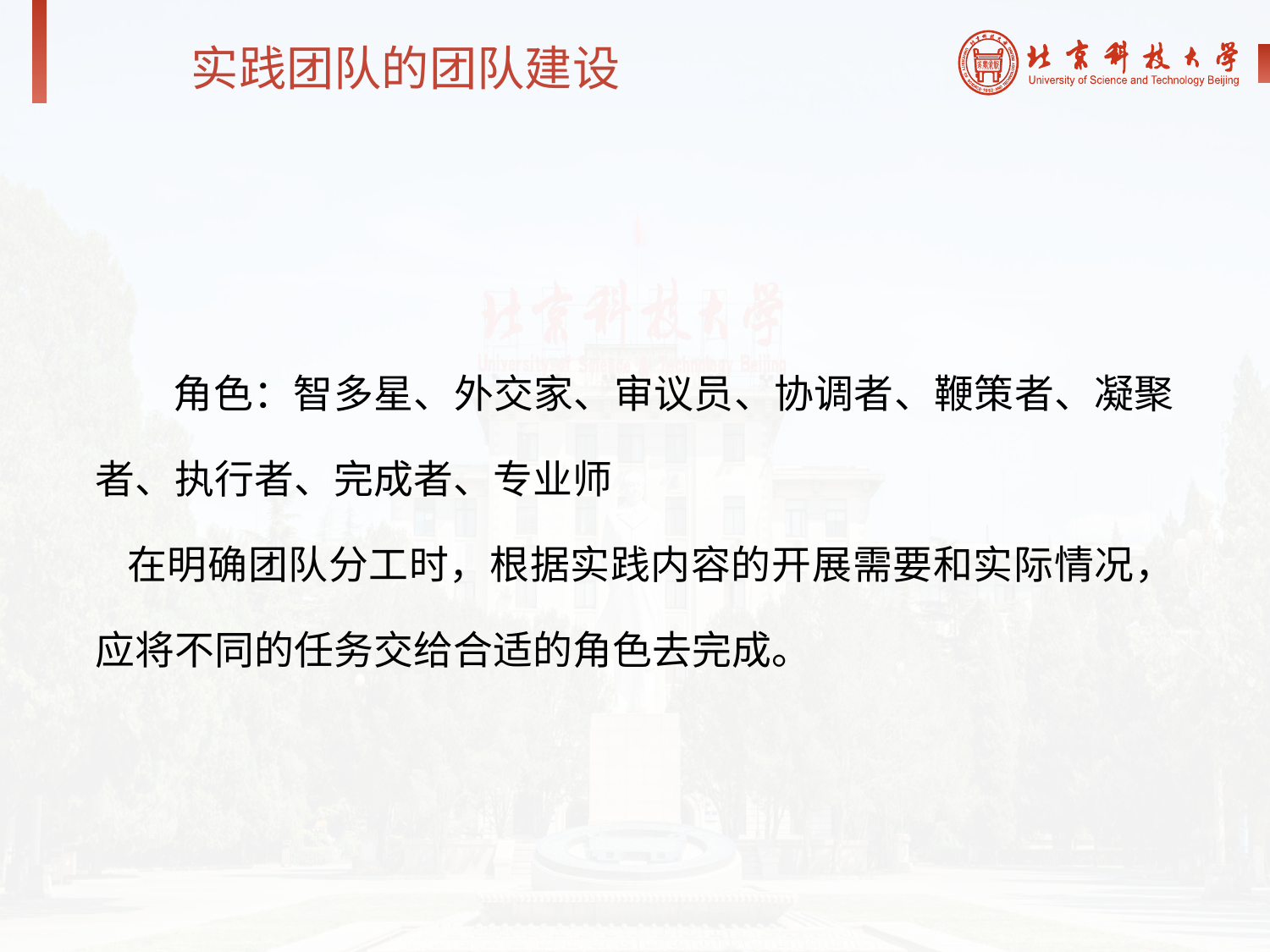

实践团队的团队建设
    角色：智多星、外交家、审议员、协调者、鞭策者、凝聚者、执行者、完成者、专业师
在明确团队分工时，根据实践内容的开展需要和实际情况，应将不同的任务交给合适的角色去完成。